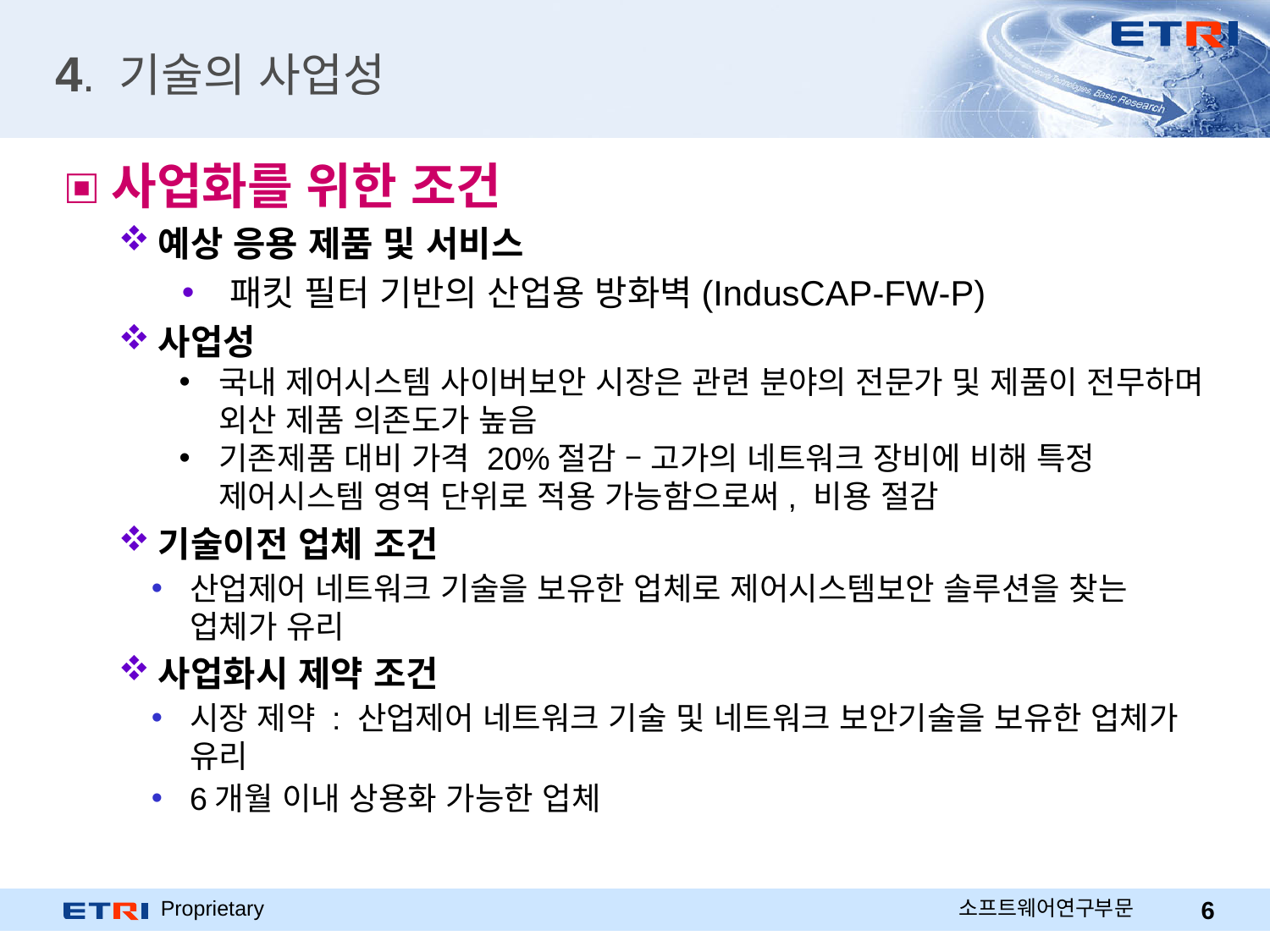

# 4. 기술의 사업성
사업화를 위한 조건
예상 응용 제품 및 서비스
패킷 필터 기반의 산업용 방화벽(IndusCAP-FW-P)
사업성
국내 제어시스템 사이버보안 시장은 관련 분야의 전문가 및 제품이 전무하며 외산 제품 의존도가 높음
기존제품 대비 가격 20%절감 – 고가의 네트워크 장비에 비해 특정 제어시스템 영역 단위로 적용 가능함으로써, 비용 절감
기술이전 업체 조건
산업제어 네트워크 기술을 보유한 업체로 제어시스템보안 솔루션을 찾는 업체가 유리
사업화시 제약 조건
시장 제약 : 산업제어 네트워크 기술 및 네트워크 보안기술을 보유한 업체가 유리
6개월 이내 상용화 가능한 업체
소프트웨어연구부문
6